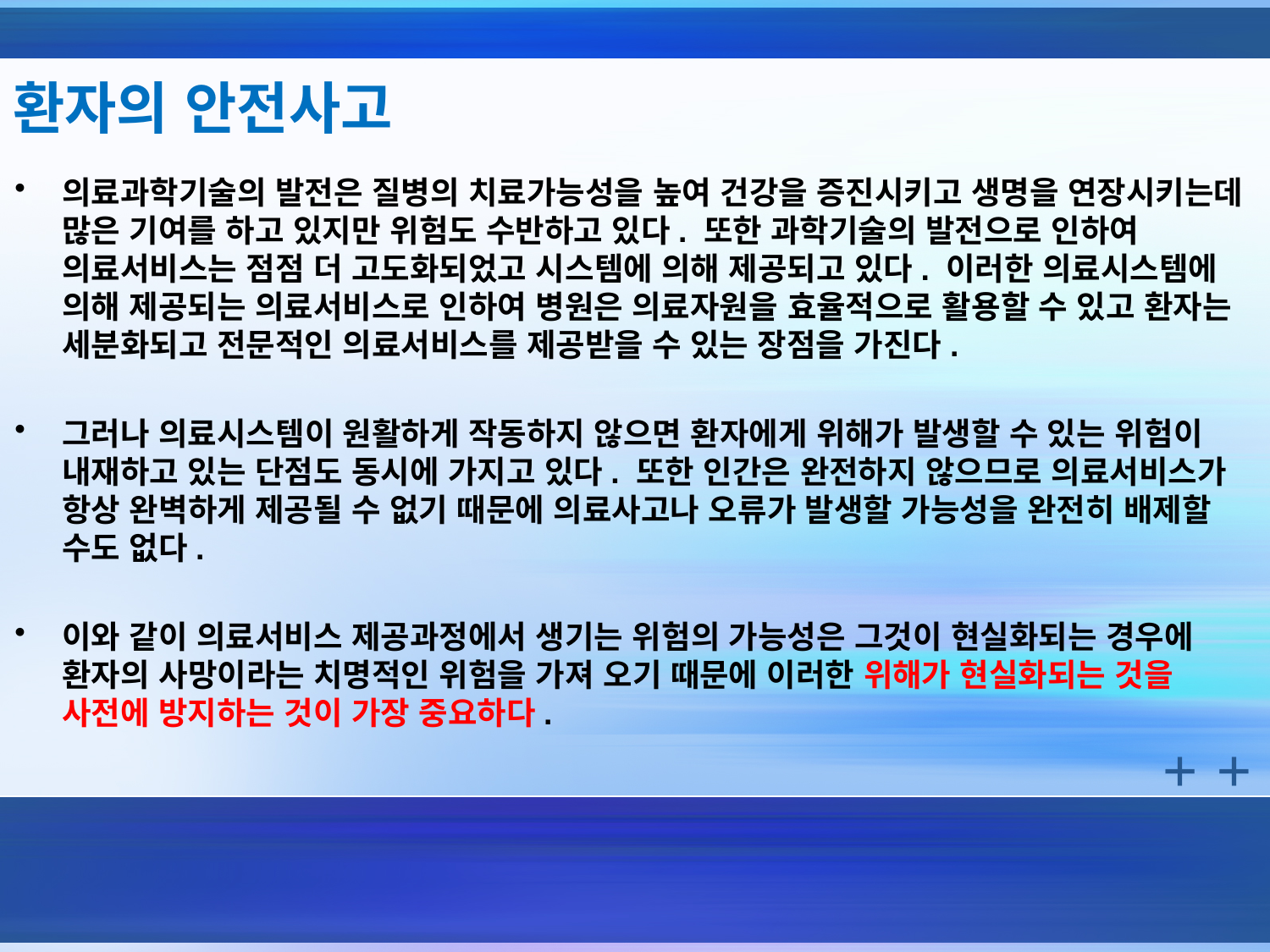

# 환자의 안전사고
의료과학기술의 발전은 질병의 치료가능성을 높여 건강을 증진시키고 생명을 연장시키는데 많은 기여를 하고 있지만 위험도 수반하고 있다. 또한 과학기술의 발전으로 인하여 의료서비스는 점점 더 고도화되었고 시스템에 의해 제공되고 있다. 이러한 의료시스템에 의해 제공되는 의료서비스로 인하여 병원은 의료자원을 효율적으로 활용할 수 있고 환자는 세분화되고 전문적인 의료서비스를 제공받을 수 있는 장점을 가진다.

그러나 의료시스템이 원활하게 작동하지 않으면 환자에게 위해가 발생할 수 있는 위험이 내재하고 있는 단점도 동시에 가지고 있다. 또한 인간은 완전하지 않으므로 의료서비스가 항상 완벽하게 제공될 수 없기 때문에 의료사고나 오류가 발생할 가능성을 완전히 배제할 수도 없다.

이와 같이 의료서비스 제공과정에서 생기는 위험의 가능성은 그것이 현실화되는 경우에 환자의 사망이라는 치명적인 위험을 가져 오기 때문에 이러한 위해가 현실화되는 것을 사전에 방지하는 것이 가장 중요하다.